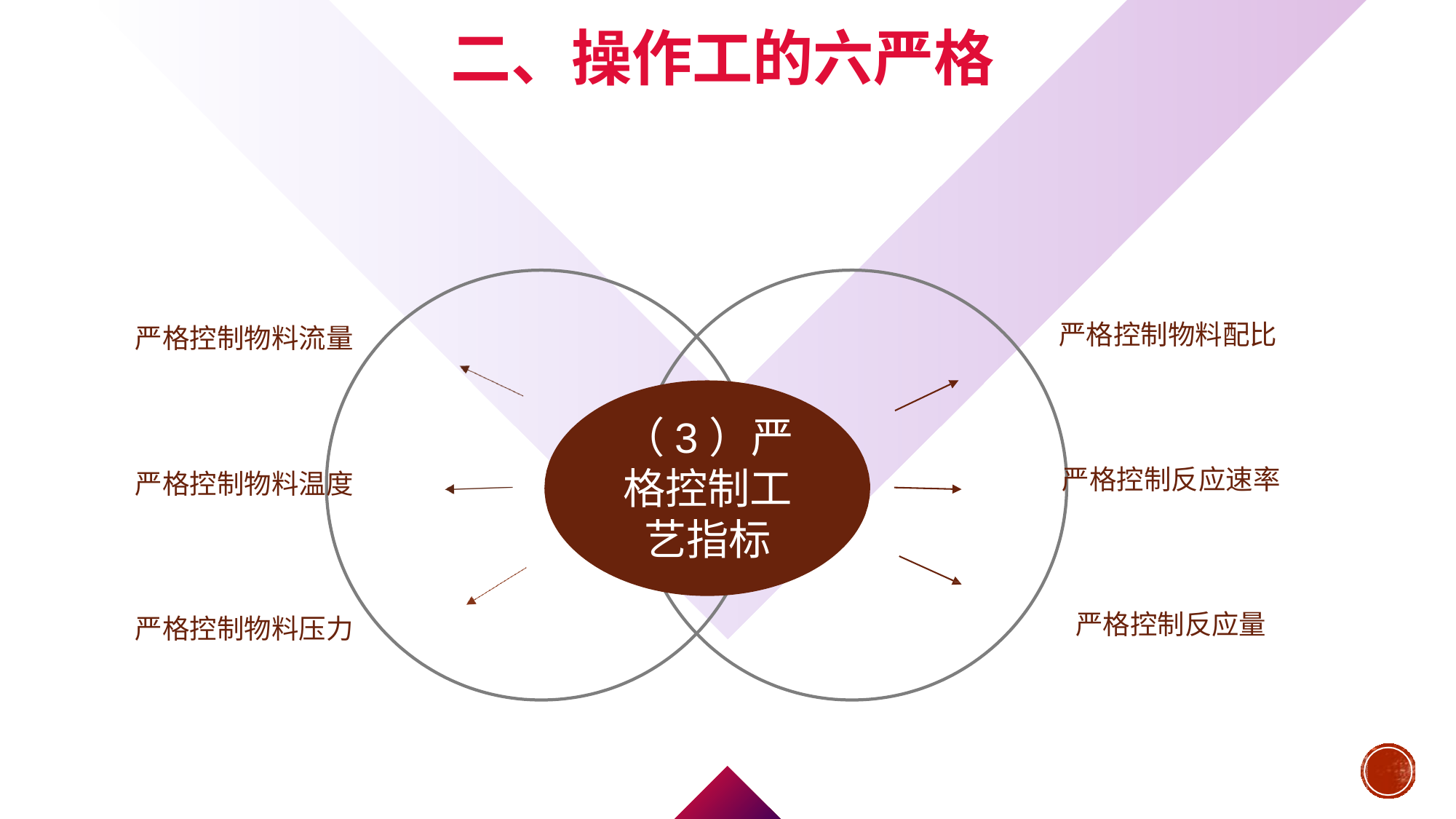

二、操作工的六严格

严格控制物料配比
严格控制物料流量

（3）严格控制工艺指标
严格控制反应速率
严格控制物料温度

严格控制反应量
严格控制物料压力